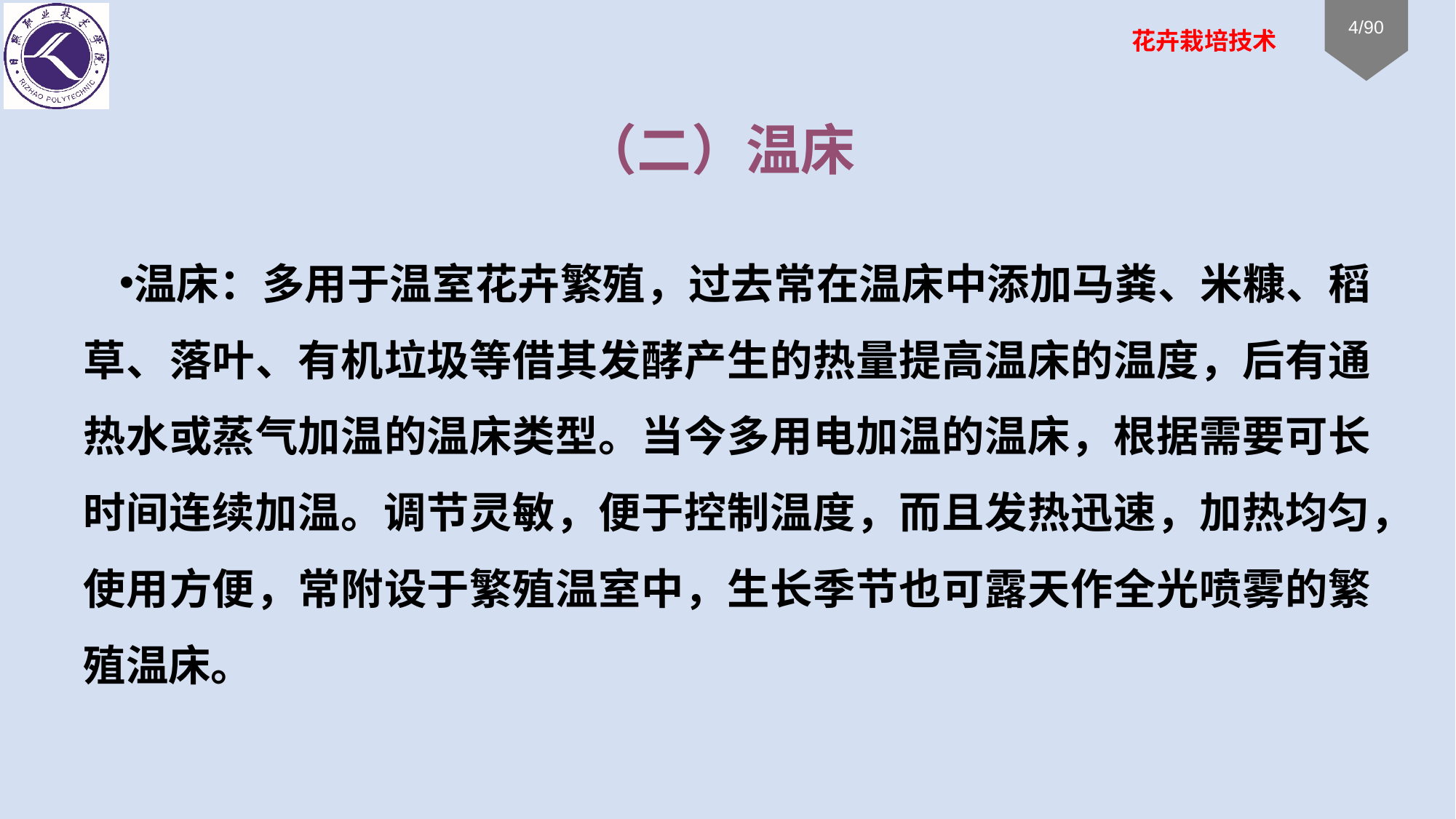

# （二）温床
温床：多用于温室花卉繁殖，过去常在温床中添加马粪、米糠、稻草、落叶、有机垃圾等借其发酵产生的热量提高温床的温度，后有通热水或蒸气加温的温床类型。当今多用电加温的温床，根据需要可长时间连续加温。调节灵敏，便于控制温度，而且发热迅速，加热均匀，使用方便，常附设于繁殖温室中，生长季节也可露天作全光喷雾的繁殖温床。